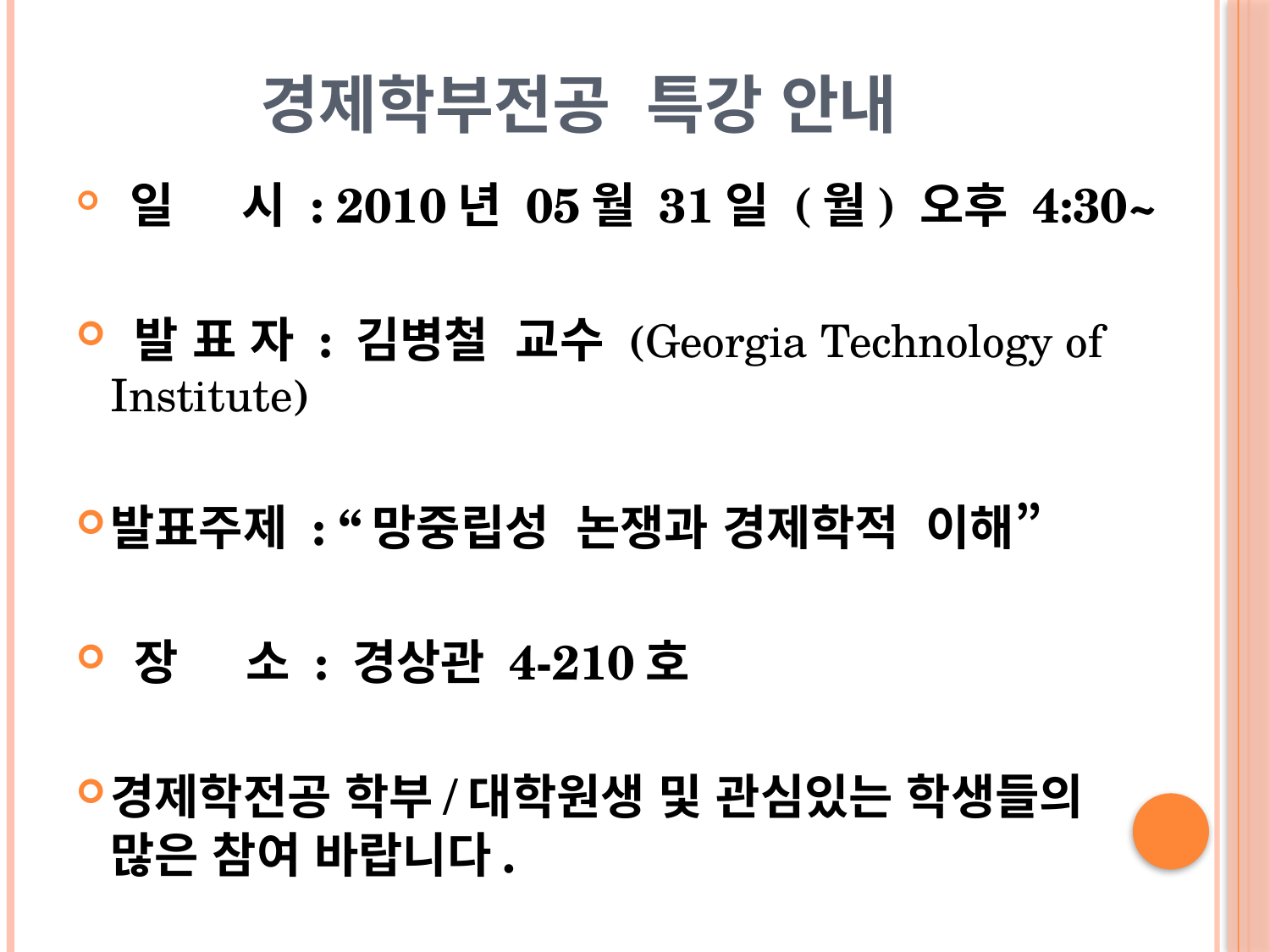

# 경제학부전공  특강 안내
 일     시 : 2010년 05월 31일 (월) 오후 4:30~

 발 표 자 : 김병철  교수 (Georgia Technology of Institute)

발표주제 : “망중립성  논쟁과 경제학적  이해”

 장     소 : 경상관 4-210호

경제학전공 학부/대학원생 및 관심있는 학생들의 많은 참여 바랍니다.